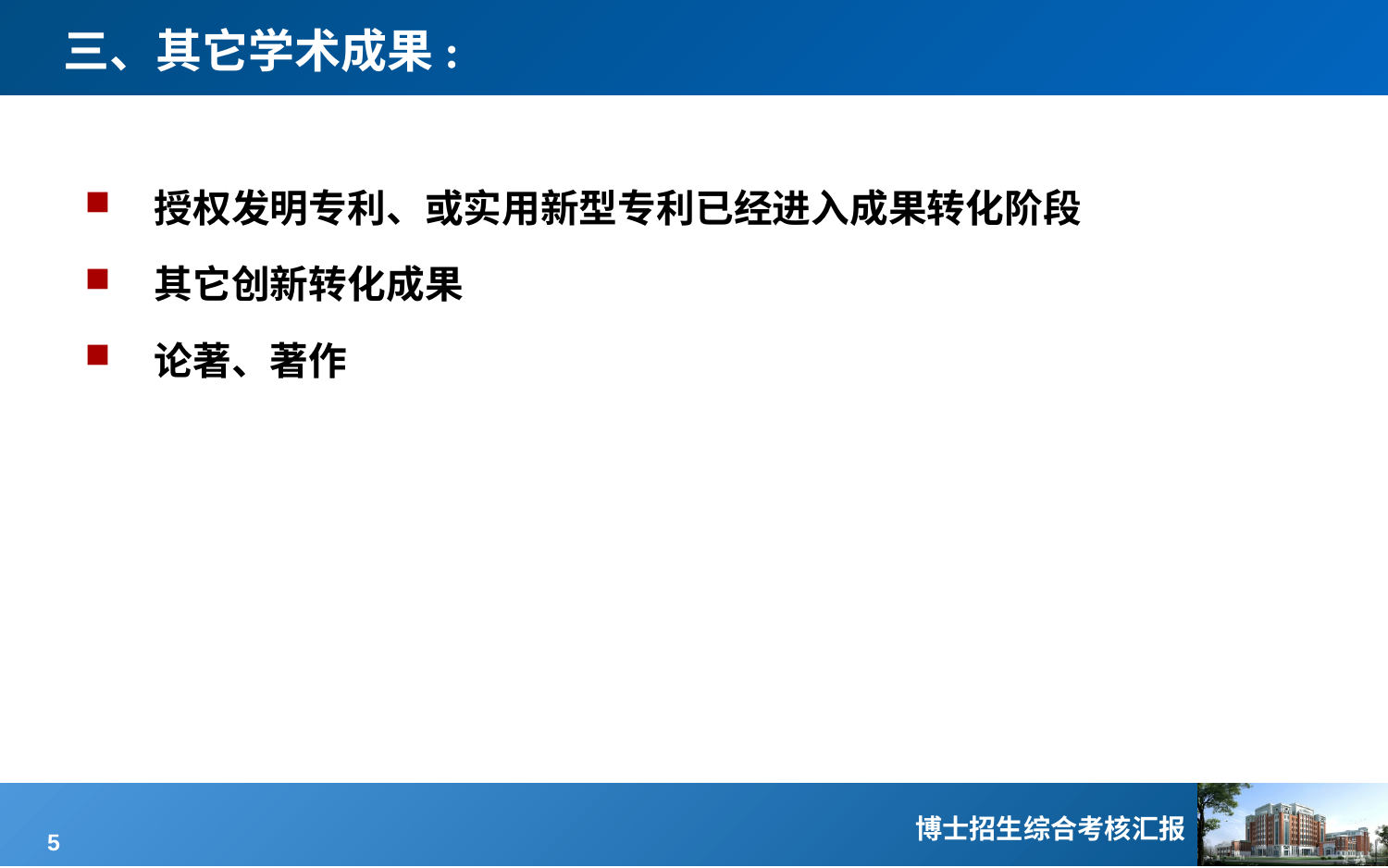

# 三、其它学术成果:
授权发明专利、或实用新型专利已经进入成果转化阶段
其它创新转化成果
论著、著作